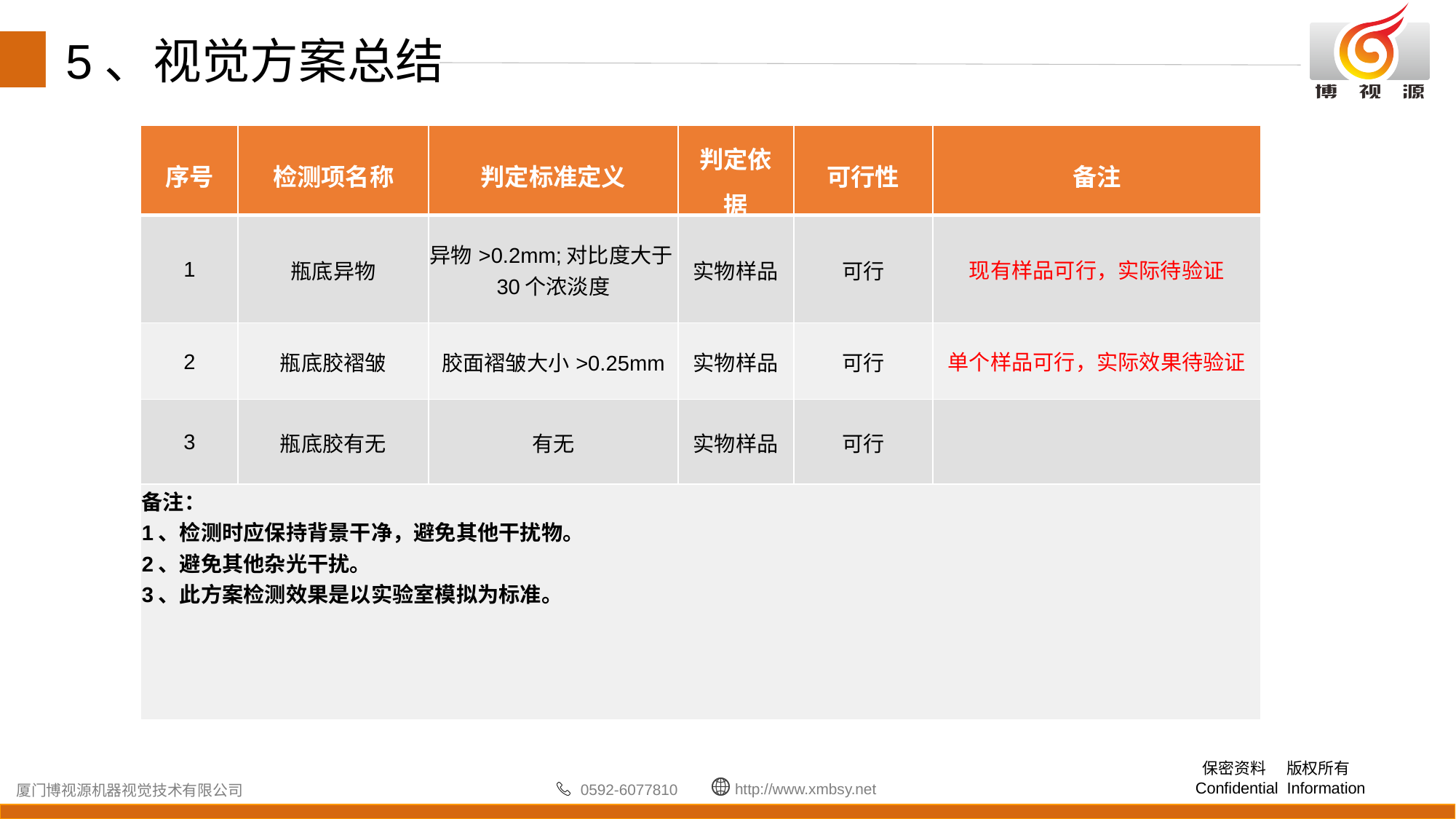

5、视觉方案总结
| 序号 | 检测项名称 | 判定标准定义 | 判定依据 | 可行性 | 备注 |
| --- | --- | --- | --- | --- | --- |
| 1 | 瓶底异物 | 异物>0.2mm;对比度大于30个浓淡度 | 实物样品 | 可行 | 现有样品可行，实际待验证 |
| 2 | 瓶底胶褶皱 | 胶面褶皱大小>0.25mm | 实物样品 | 可行 | 单个样品可行，实际效果待验证 |
| 3 | 瓶底胶有无 | 有无 | 实物样品 | 可行 |  |
| 备注： 1、检测时应保持背景干净，避免其他干扰物。 2、避免其他杂光干扰。 3、此方案检测效果是以实验室模拟为标准。 |  |  |  |  |  |